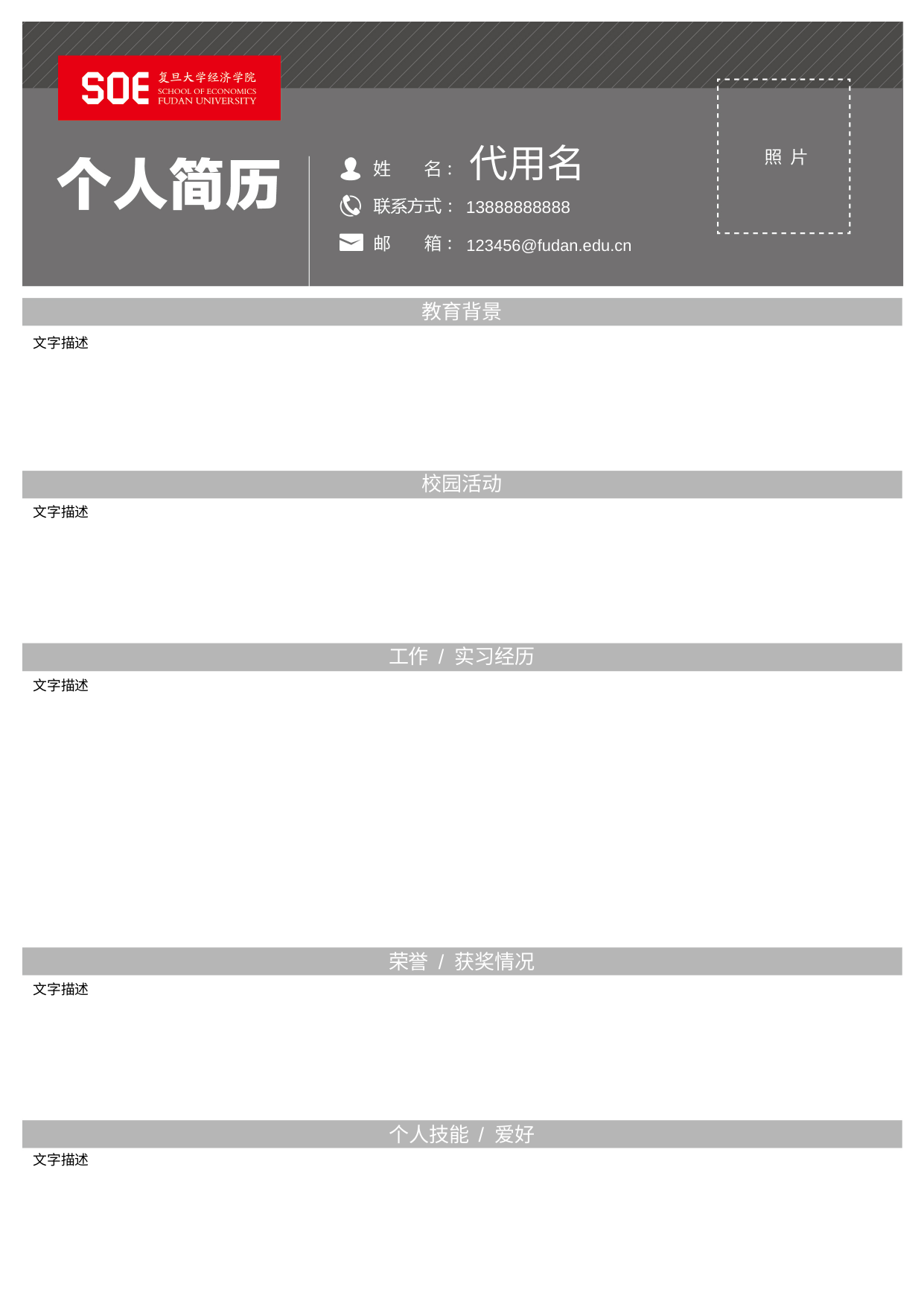

# 代用名
13888888888
123456@fudan.edu.cn
教育背景
文字描述
校园活动
文字描述
工作 / 实习经历
文字描述
荣誉 / 获奖情况
文字描述
个人技能 / 爱好
文字描述